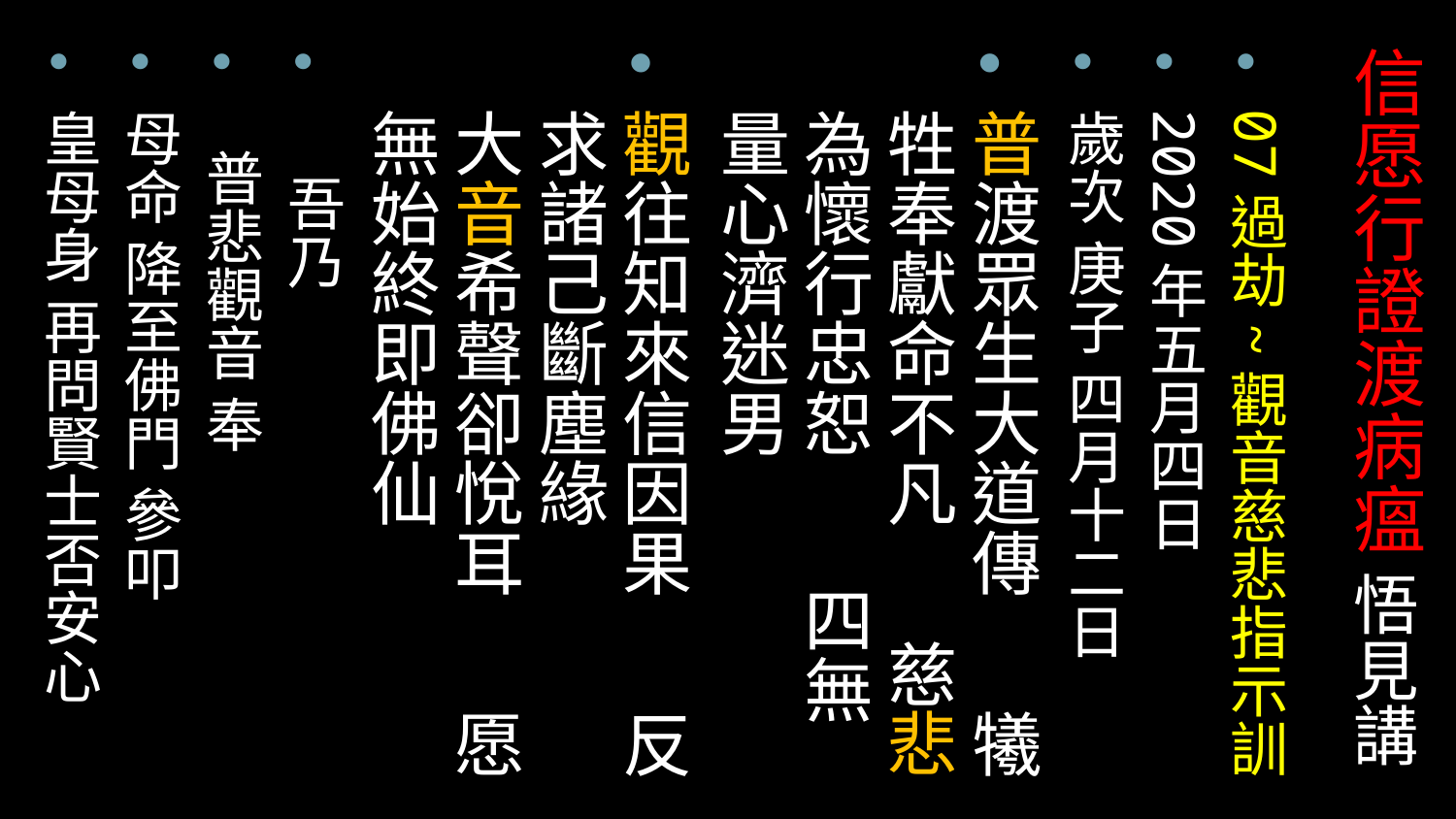

# 信愿行證渡病瘟 悟見講
07過劫~觀音慈悲指示訓
2020年五月四日
歲次 庚子 四月十二日
普渡眾生大道傳       犧牲奉獻命不凡       慈悲為懷行忠恕        四無量心濟迷男
觀往知來信因果       反求諸己斷塵緣                大音希聲卻悅耳       愿無始終即佛仙
    吾乃
  普悲觀音 奉
母命 降至佛門 參叩
皇母身 再問賢士否安心